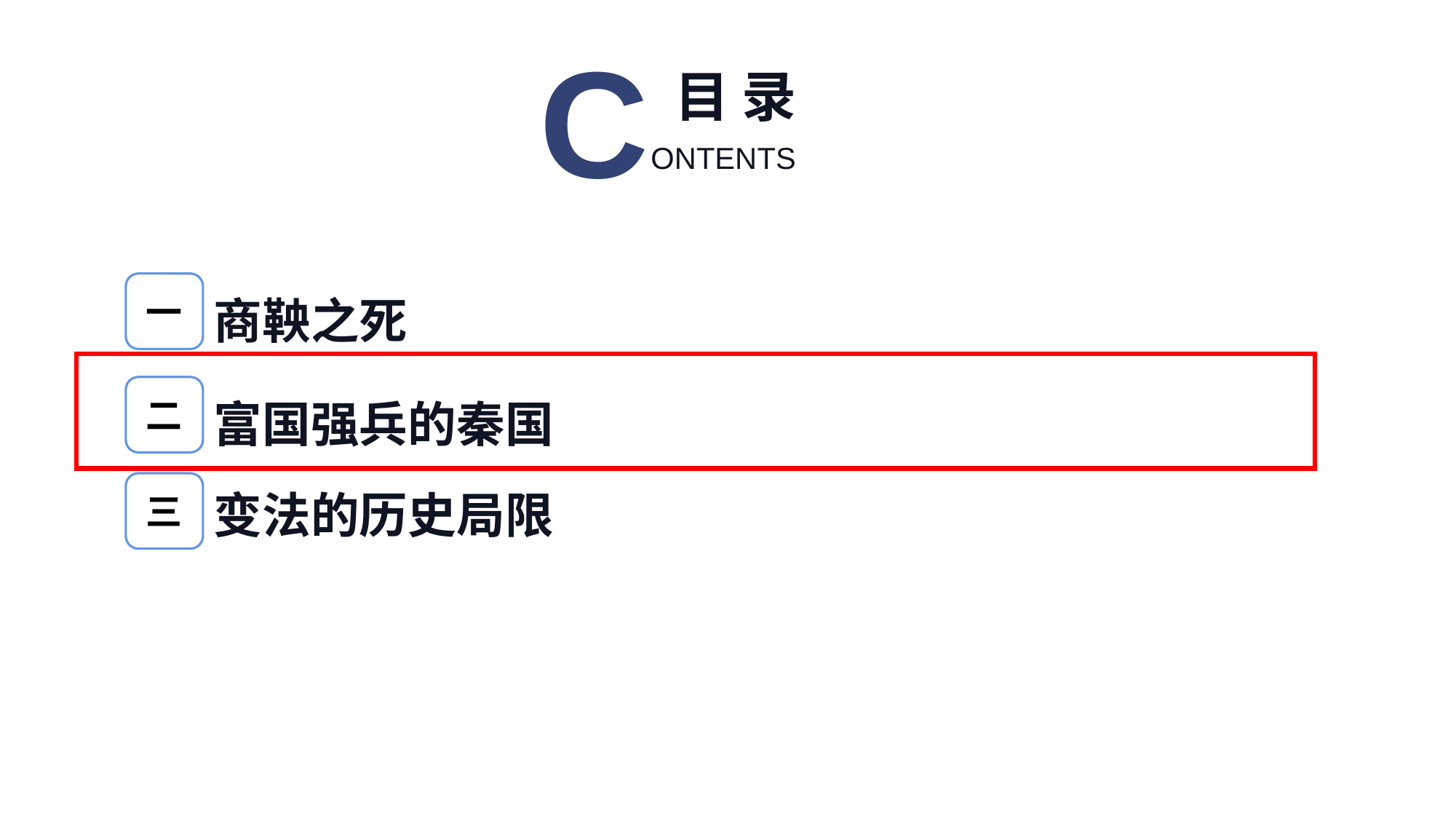

C
目 录
ONTENTS
一
商鞅之死

二
富国强兵的秦国
变法的历史局限
三